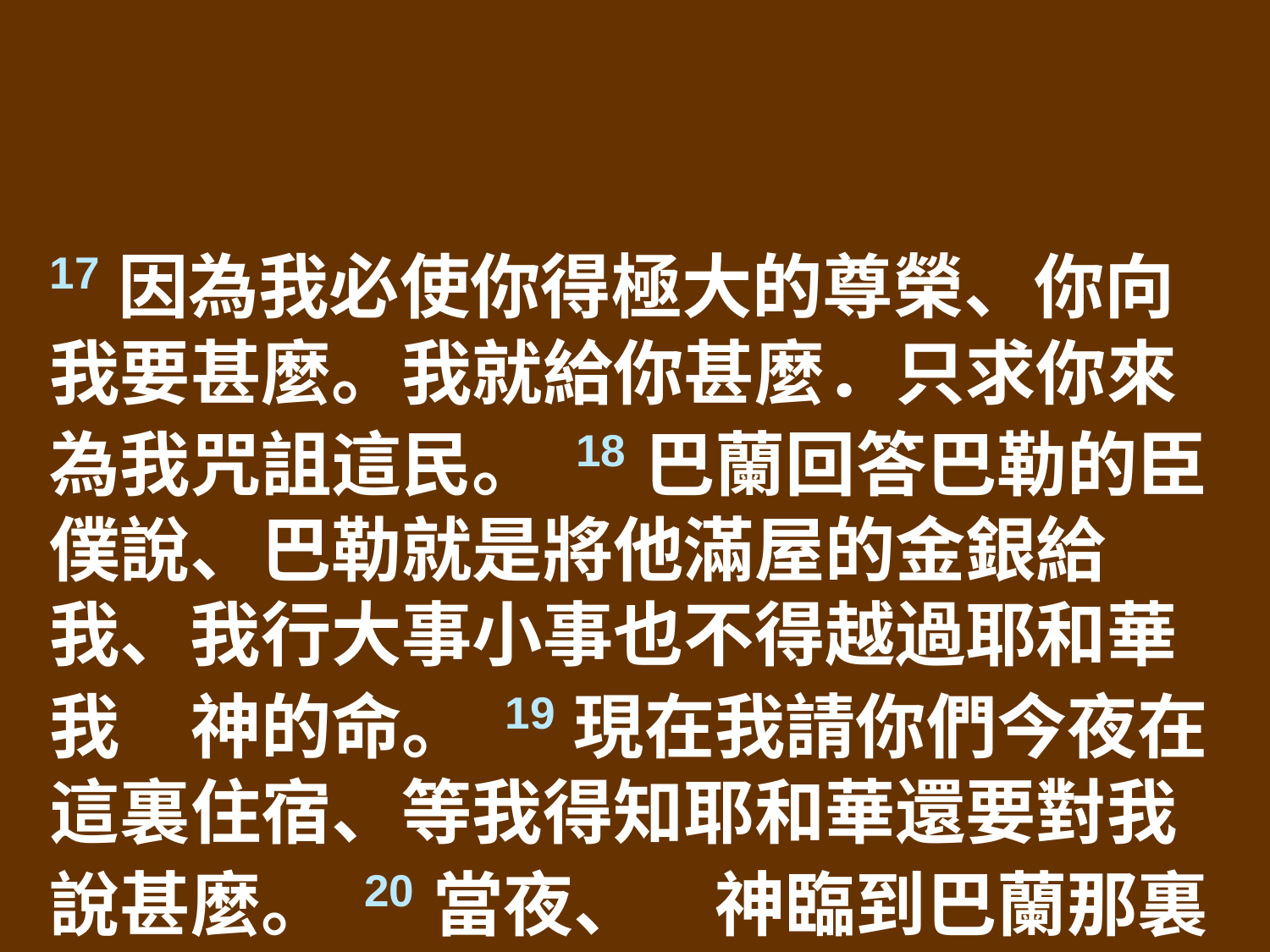

17因為我必使你得極大的尊榮、你向我要甚麼。我就給你甚麼．只求你來為我咒詛這民。 18巴蘭回答巴勒的臣僕說、巴勒就是將他滿屋的金銀給我、我行大事小事也不得越過耶和華我　神的命。 19現在我請你們今夜在這裏住宿、等我得知耶和華還要對我說甚麼。 20當夜、　神臨到巴蘭那裏說、這些人若來召你、你就起來同他們去、你只要遵行我對你所說的話。